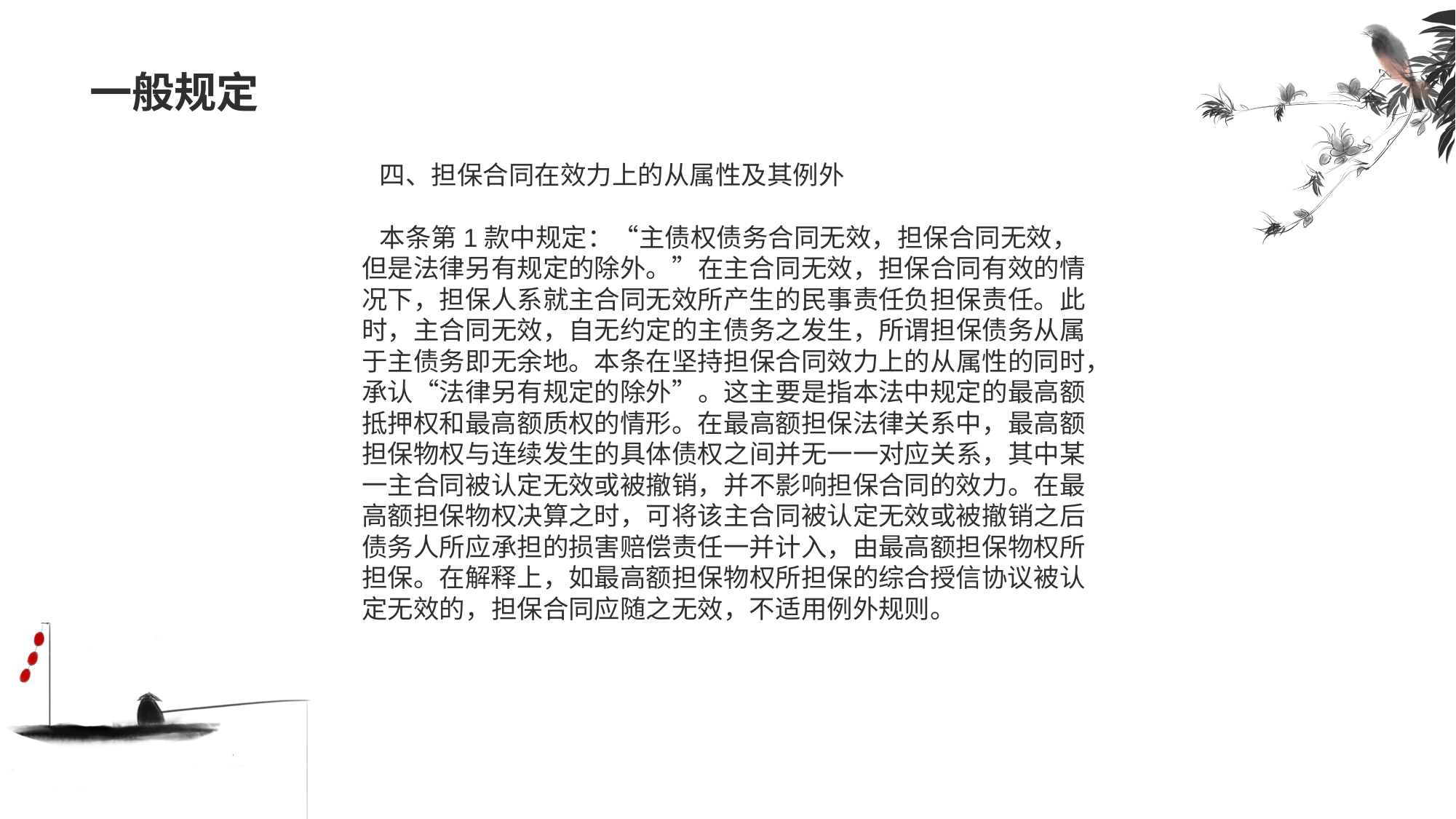

# 一般规定

  四、担保合同在效力上的从属性及其例外

  本条第1款中规定：“主债权债务合同无效，担保合同无效，但是法律另有规定的除外。”在主合同无效，担保合同有效的情况下，担保人系就主合同无效所产生的民事责任负担保责任。此时，主合同无效，自无约定的主债务之发生，所谓担保债务从属于主债务即无余地。本条在坚持担保合同效力上的从属性的同时，承认“法律另有规定的除外”。这主要是指本法中规定的最高额抵押权和最高额质权的情形。在最高额担保法律关系中，最高额担保物权与连续发生的具体债权之间并无一一对应关系，其中某一主合同被认定无效或被撤销，并不影响担保合同的效力。在最高额担保物权决算之时，可将该主合同被认定无效或被撤销之后债务人所应承担的损害赔偿责任一并计入，由最高额担保物权所担保。在解释上，如最高额担保物权所担保的综合授信协议被认定无效的，担保合同应随之无效，不适用例外规则。
51